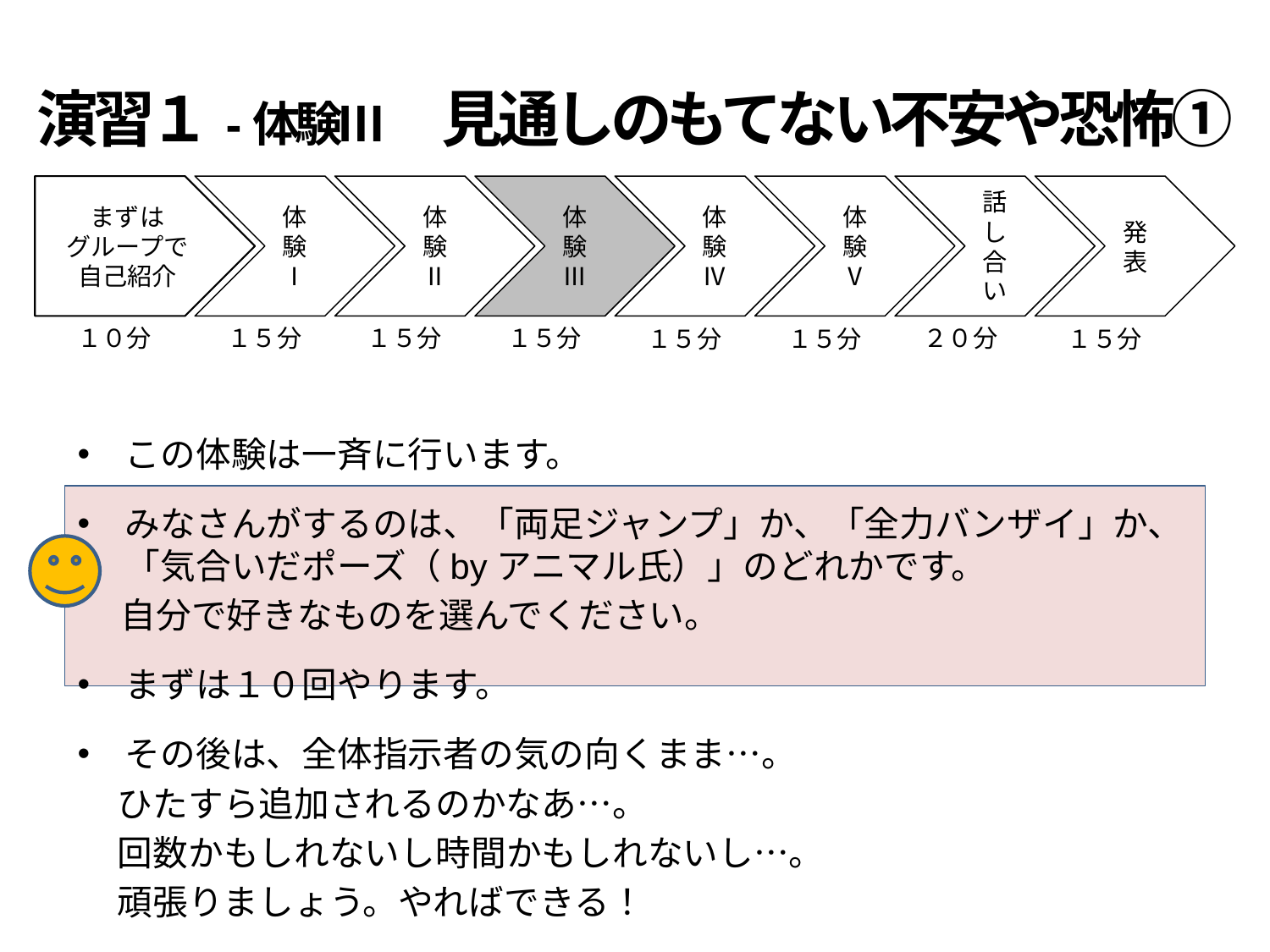

# 演習１-体験Ⅲ　見通しのもてない不安や恐怖①
まずは
グループで
自己紹介
体験Ⅰ
体験Ⅱ
体験Ⅲ
体験Ⅳ
体験Ⅴ
話し合い
発表
２０分
１５分
１０分
１５分
１５分
１５分
１５分
１５分
この体験は一斉に行います。

みなさんがするのは、「両足ジャンプ」か、「全力バンザイ」か、「気合いだポーズ（byアニマル氏）」のどれかです。
　 自分で好きなものを選んでください。

まずは１０回やります。

その後は、全体指示者の気の向くまま…。
    ひたすら追加されるのかなあ…。
    回数かもしれないし時間かもしれないし…。
    頑張りましょう。やればできる！